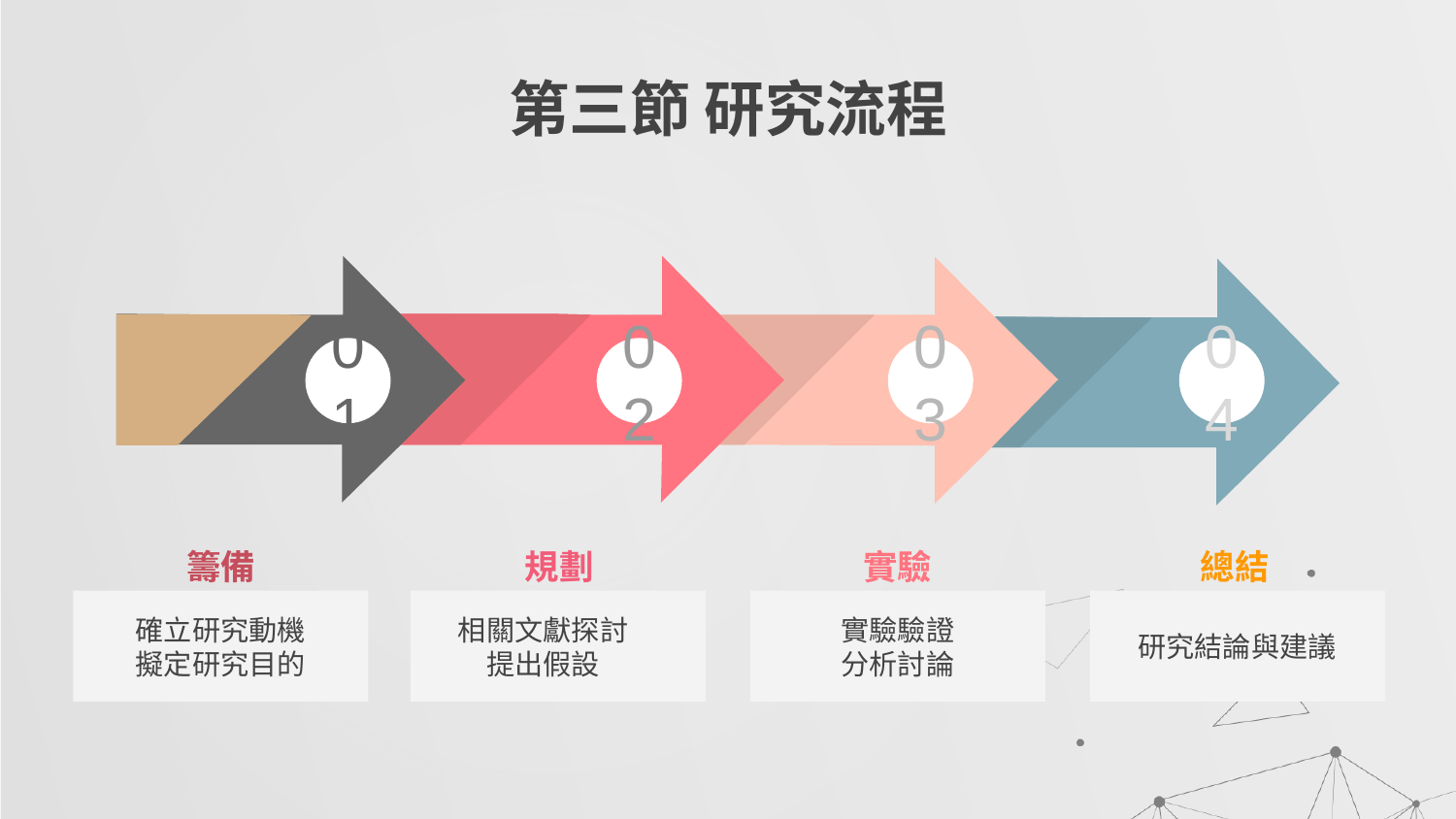

# 第三節 研究流程

01
02
03
04
總結
規劃
籌備
實驗
研究結論與建議
相關文獻探討
提出假設
實驗驗證
分析討論
確立研究動機
擬定研究目的